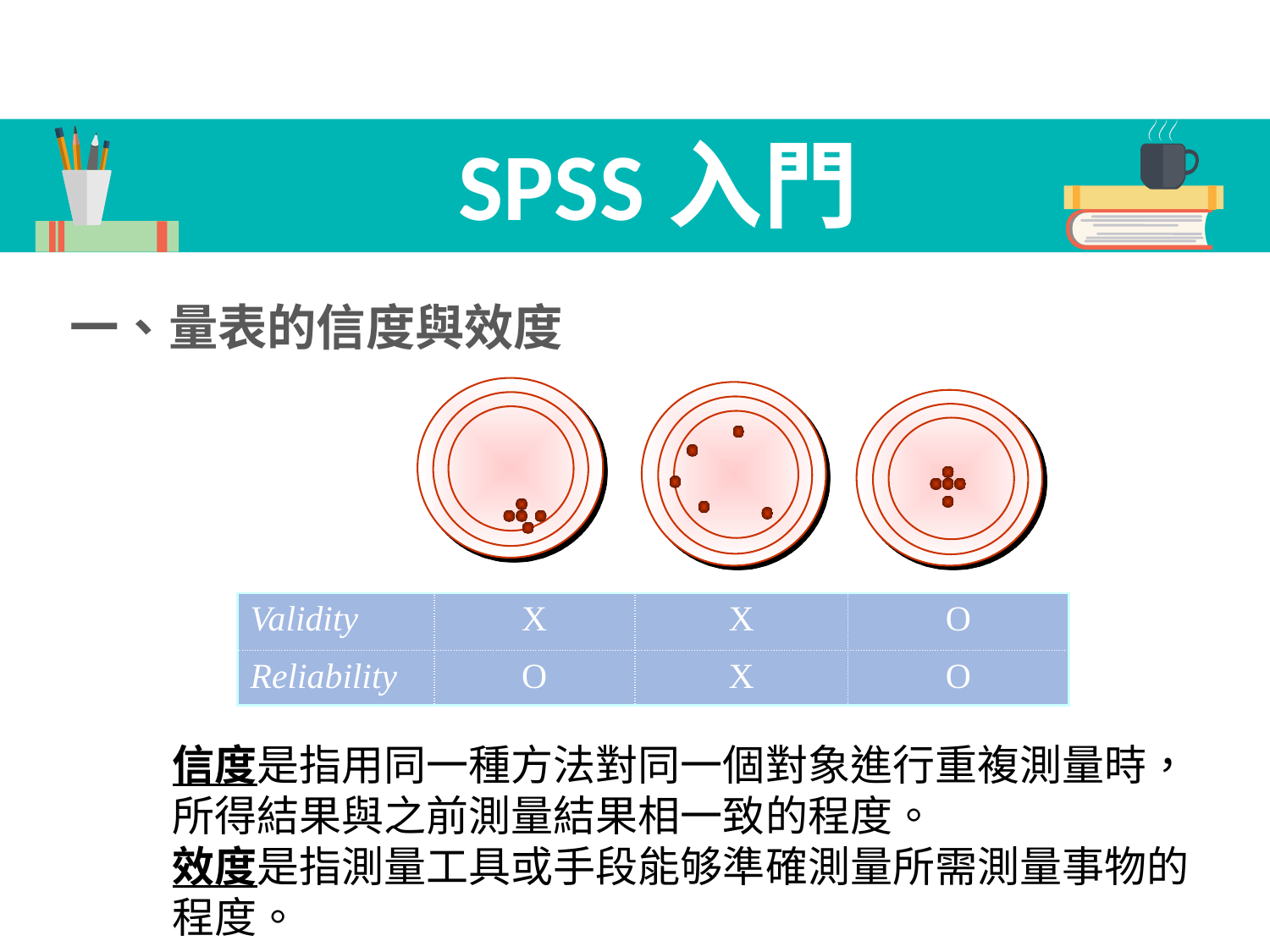

SPSS入門（三）

一、量表的信度與效度

| Validity | X | X | O |
| --- | --- | --- | --- |
| Reliability | O | X | O |
信度是指用同一種方法對同一個對象進行重複測量時，所得結果與之前測量結果相一致的程度。
效度是指測量工具或手段能够準確測量所需測量事物的程度。